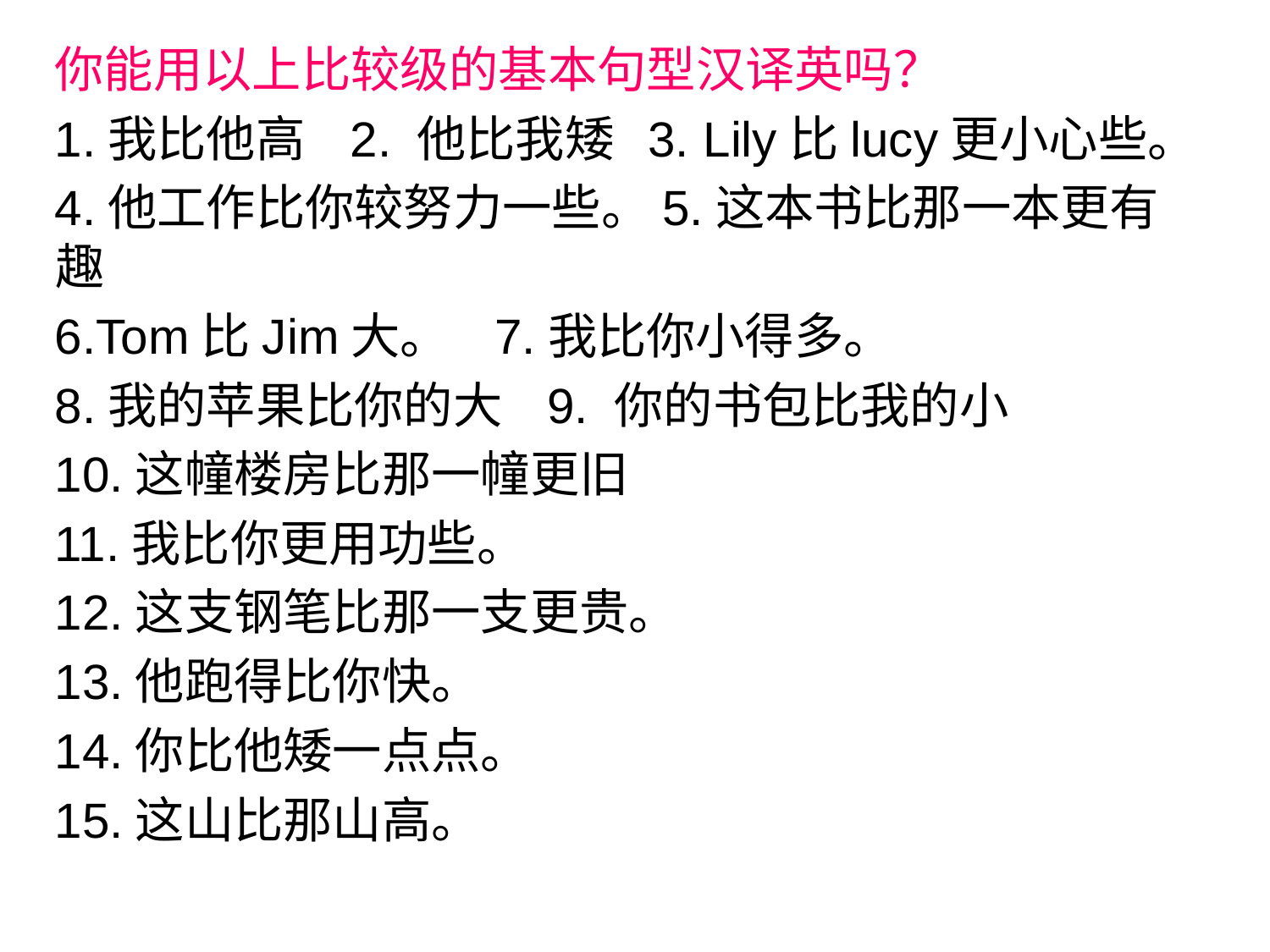

你能用以上比较级的基本句型汉译英吗？
1.我比他高   2. 他比我矮  3. Lily比lucy更小心些。
4.他工作比你较努力一些。5.这本书比那一本更有趣
6.Tom比Jim大。   7.我比你小得多。
8.我的苹果比你的大   9. 你的书包比我的小
10.这幢楼房比那一幢更旧
11.我比你更用功些。
12.这支钢笔比那一支更贵。
13.他跑得比你快。
14.你比他矮一点点。
15.这山比那山高。